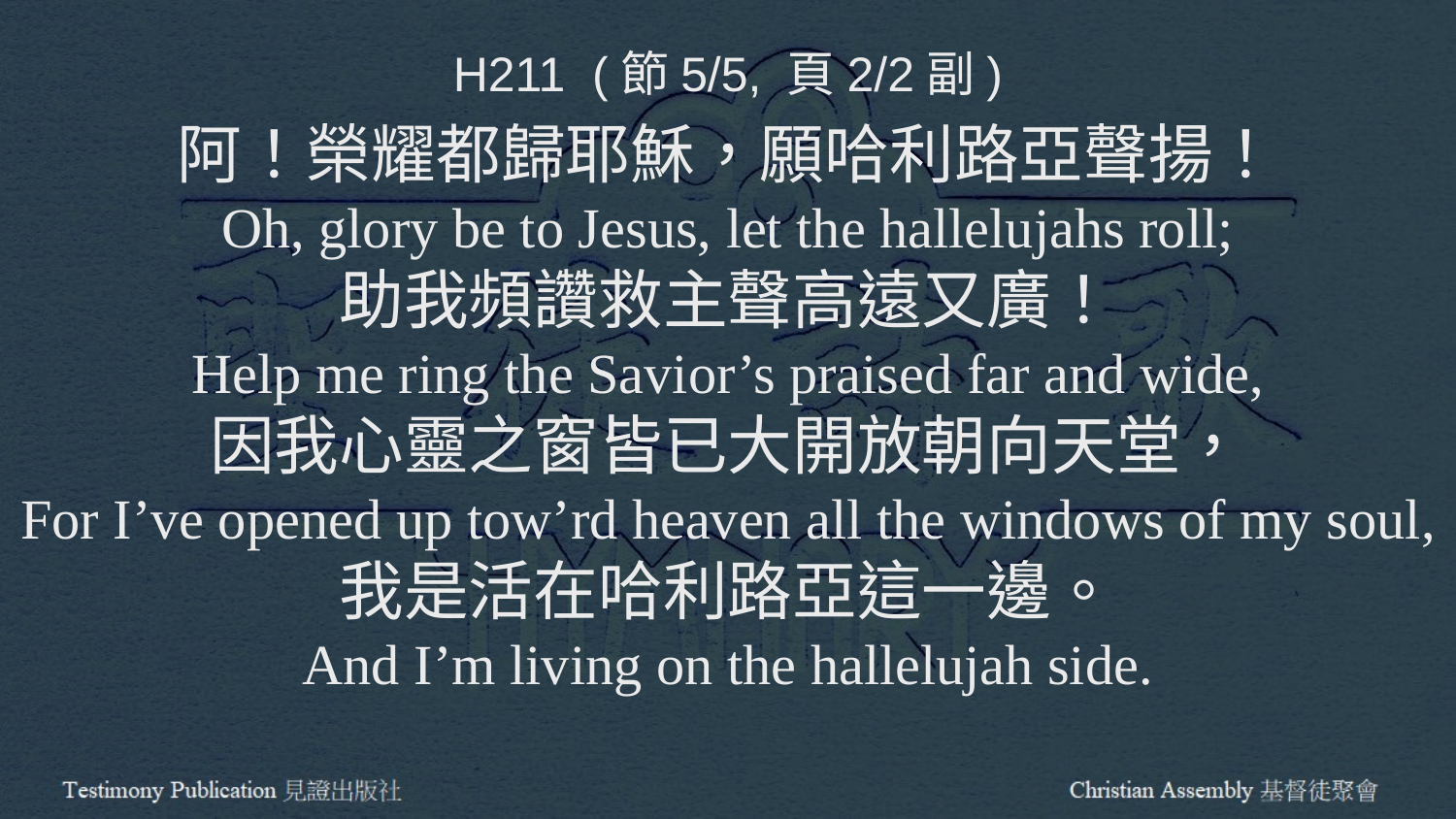

H211  (節5/5, 頁2/2副)
阿！榮耀都歸耶穌，願哈利路亞聲揚！
Oh, glory be to Jesus, let the hallelujahs roll;
助我頻讚救主聲高遠又廣！
Help me ring the Savior’s praised far and wide,
因我心靈之窗皆已大開放朝向天堂，
For I’ve opened up tow’rd heaven all the windows of my soul,
我是活在哈利路亞這一邊。
And I’m living on the hallelujah side.